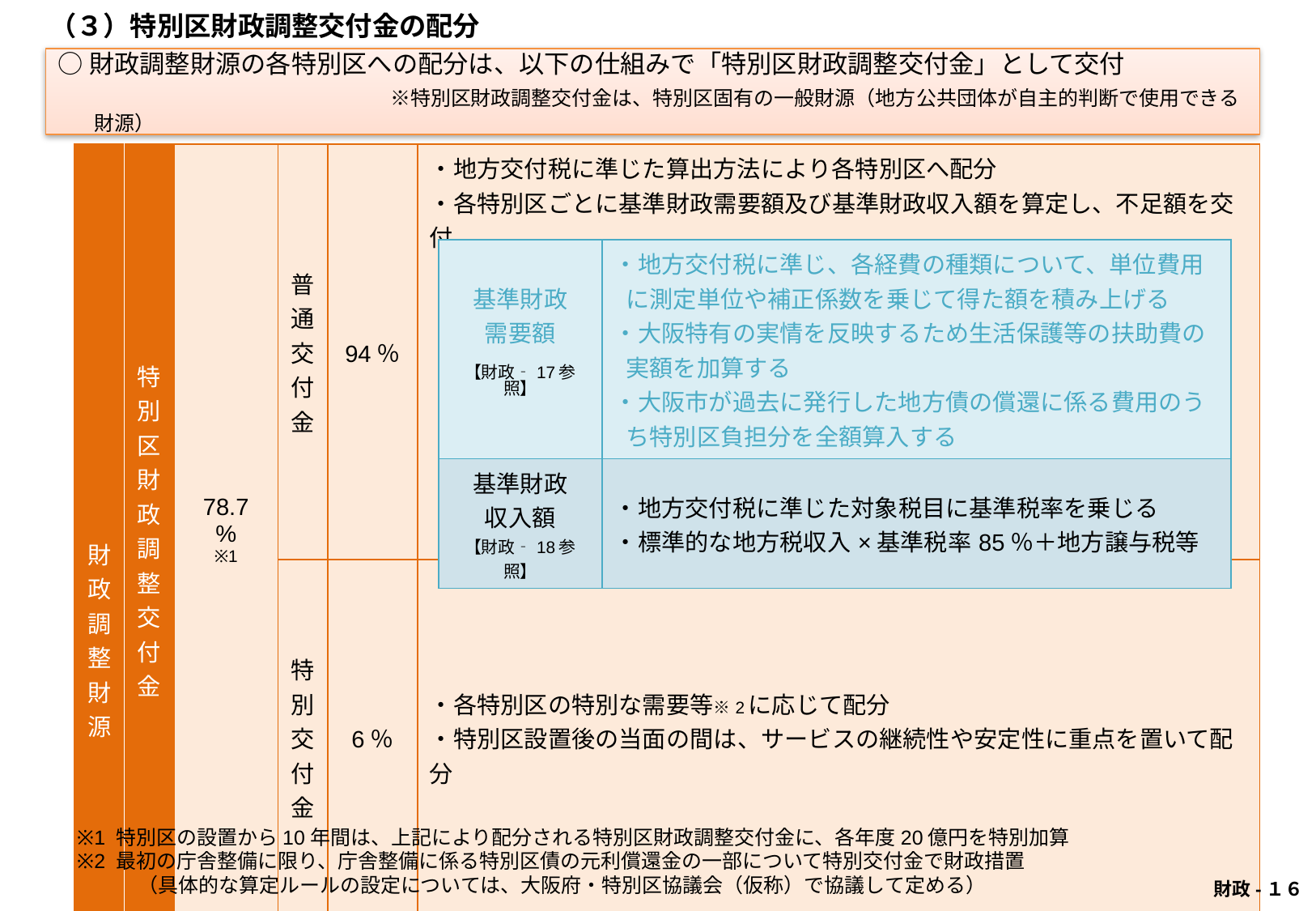

（３）特別区財政調整交付金の配分
○財政調整財源の各特別区への配分は、以下の仕組みで「特別区財政調整交付金」として交付
　　　　　　　　　　　※特別区財政調整交付金は、特別区固有の一般財源（地方公共団体が自主的判断で使用できる財源）
| 財政調整財源 | 特別区財政調整交付金 | 78.7 % ※1 | 普通 交付金 | 94％ | ・地方交付税に準じた算出方法により各特別区へ配分 ・各特別区ごとに基準財政需要額及び基準財政収入額を算定し、不足額を交付　 　　　　基準財政需要額－基準財政収入額　＝　財源不足額 |
| --- | --- | --- | --- | --- | --- |
|  |  |  | 特別 交付金 | 6％ | ・各特別区の特別な需要等※2に応じて配分 ・特別区設置後の当面の間は、サービスの継続性や安定性に重点を置いて配分 |
|  | 大阪府へ 配分 | 21.3 % | ・事務分担（案）に応じて大阪府に配分 |  |  |
| 基準財政 需要額 【財政‐17参照】 | ・地方交付税に準じ、各経費の種類について、単位費用に測定単位や補正係数を乗じて得た額を積み上げる ・大阪特有の実情を反映するため生活保護等の扶助費の実額を加算する ・大阪市が過去に発行した地方債の償還に係る費用のうち特別区負担分を全額算入する |
| --- | --- |
| 基準財政 収入額 【財政‐18参照】 | ・地方交付税に準じた対象税目に基準税率を乗じる ・標準的な地方税収入×基準税率85％＋地方譲与税等 |
※1 特別区の設置から10年間は、上記により配分される特別区財政調整交付金に、各年度20億円を特別加算
※2 最初の庁舎整備に限り、庁舎整備に係る特別区債の元利償還金の一部について特別交付金で財政措置
　　　（具体的な算定ルールの設定については、大阪府・特別区協議会（仮称）で協議して定める）
 財政-１６